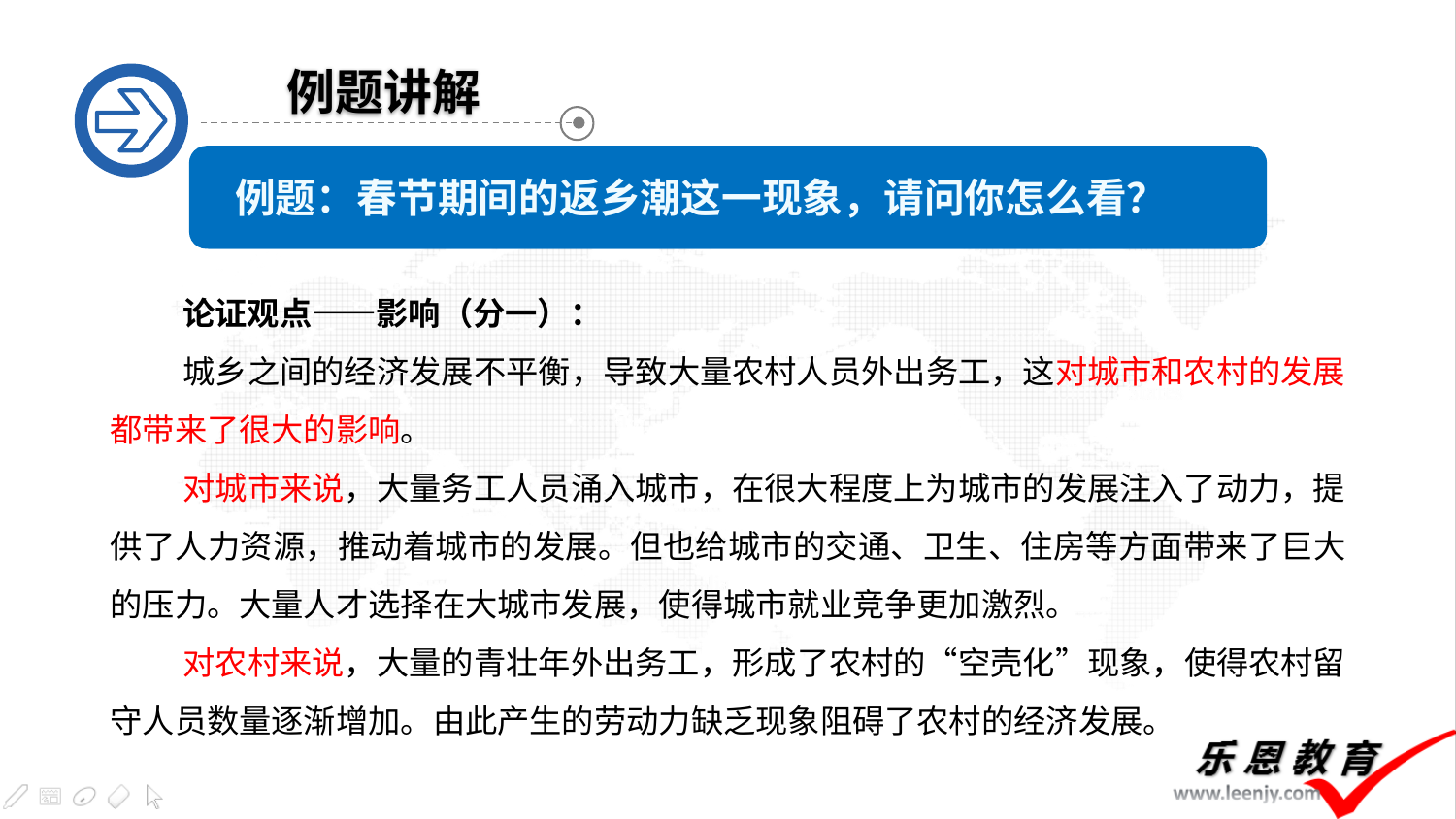

例题讲解

例题：春节期间的返乡潮这一现象，请问你怎么看？

论证观点——影响（分一）：
城乡之间的经济发展不平衡，导致大量农村人员外出务工，这对城市和农村的发展都带来了很大的影响。
对城市来说，大量务工人员涌入城市，在很大程度上为城市的发展注入了动力，提供了人力资源，推动着城市的发展。但也给城市的交通、卫生、住房等方面带来了巨大的压力。大量人才选择在大城市发展，使得城市就业竞争更加激烈。
对农村来说，大量的青壮年外出务工，形成了农村的“空壳化”现象，使得农村留守人员数量逐渐增加。由此产生的劳动力缺乏现象阻碍了农村的经济发展。